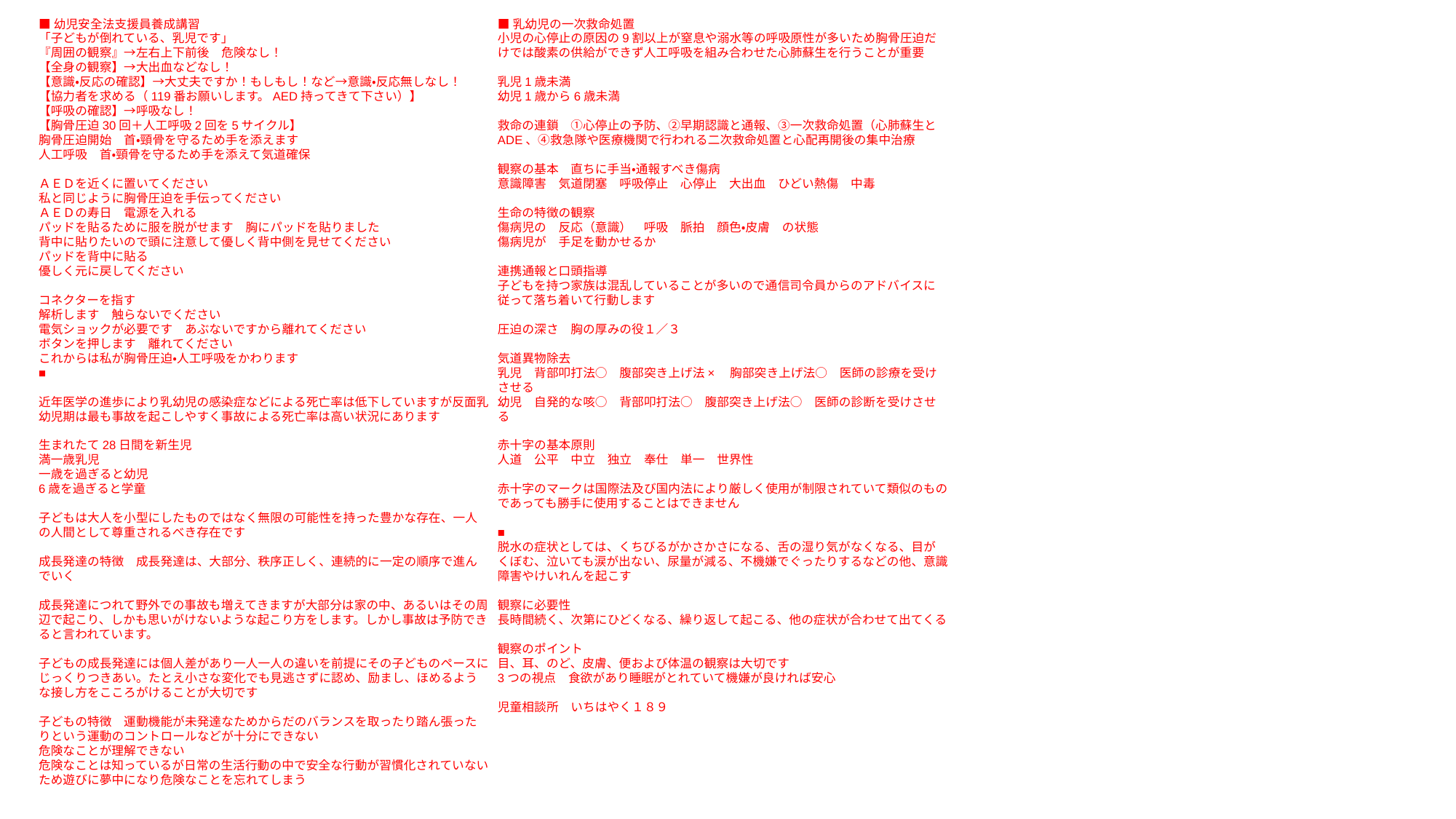

■幼児安全法支援員養成講習
「子どもが倒れている、乳児です」
『周囲の観察』→左右上下前後　危険なし！
【全身の観察】→大出血などなし！
【意識・反応の確認】→大丈夫ですか！もしもし！など→意識・反応無しなし！
【協力者を求める（119番お願いします。AED持ってきて下さい）】
【呼吸の確認】→呼吸なし！
【胸骨圧迫30回＋人工呼吸2回を5サイクル】
胸骨圧迫開始　首・頸骨を守るため手を添えます
人工呼吸　首・頸骨を守るため手を添えて気道確保

ＡＥＤを近くに置いてください
私と同じように胸骨圧迫を手伝ってください
ＡＥＤの寿日　電源を入れる
パッドを貼るために服を脱がせます　胸にパッドを貼りました
背中に貼りたいので頭に注意して優しく背中側を見せてください
パッドを背中に貼る
優しく元に戻してください

コネクターを指す
解析します　触らないでください
電気ショックが必要です　あぶないですから離れてください
ボタンを押します　離れてください
これからは私が胸骨圧迫・人工呼吸をかわります
■

近年医学の進歩により乳幼児の感染症などによる死亡率は低下していますが反面乳幼児期は最も事故を起こしやすく事故による死亡率は高い状況にあります

生まれたて28日間を新生児
満一歳乳児
一歳を過ぎると幼児
6歳を過ぎると学童

子どもは大人を小型にしたものではなく無限の可能性を持った豊かな存在、一人の人間として尊重されるべき存在です

成長発達の特徴　成長発達は、大部分、秩序正しく、連続的に一定の順序で進んでいく

成長発達につれて野外での事故も増えてきますが大部分は家の中、あるいはその周辺で起こり、しかも思いがけないような起こり方をします。しかし事故は予防できると言われています。

子どもの成長発達には個人差があり一人一人の違いを前提にその子どものペースにじっくりつきあい。たとえ小さな変化でも見逃さずに認め、励まし、ほめるような接し方をこころがけることが大切です

子どもの特徴　運動機能が未発達なためからだのバランスを取ったり踏ん張ったりという運動のコントロールなどが十分にできない
危険なことが理解できない
危険なことは知っているが日常の生活行動の中で安全な行動が習慣化されていないため遊びに夢中になり危険なことを忘れてしまう

■乳幼児の一次救命処置
小児の心停止の原因の9割以上が窒息や溺水等の呼吸原性が多いため胸骨圧迫だけでは酸素の供給ができず人工呼吸を組み合わせた心肺蘇生を行うことが重要

乳児1歳未満
幼児1歳から6歳未満

救命の連鎖　①心停止の予防、②早期認識と通報、③一次救命処置（心肺蘇生とADE、④救急隊や医療機関で行われる二次救命処置と心配再開後の集中治療

観察の基本　直ちに手当・通報すべき傷病
意識障害　気道閉塞　呼吸停止　心停止　大出血　ひどい熱傷　中毒

生命の特徴の観察
傷病児の　反応（意識）　呼吸　脈拍　顔色・皮膚　の状態
傷病児が　手足を動かせるか

連携通報と口頭指導
子どもを持つ家族は混乱していることが多いので通信司令員からのアドバイスに従って落ち着いて行動します

圧迫の深さ　胸の厚みの役１／３

気道異物除去
乳児　背部叩打法○　腹部突き上げ法×　胸部突き上げ法○　医師の診療を受けさせる
幼児　自発的な咳○　背部叩打法○　腹部突き上げ法○　医師の診断を受けさせる

赤十字の基本原則
人道　公平　中立　独立　奉仕　単一　世界性

赤十字のマークは国際法及び国内法により厳しく使用が制限されていて類似のものであっても勝手に使用することはできません

■
脱水の症状としては、くちびるがかさかさになる、舌の湿り気がなくなる、目がくぼむ、泣いても涙が出ない、尿量が減る、不機嫌でぐったりするなどの他、意識障害やけいれんを起こす

観察に必要性
長時間続く、次第にひどくなる、繰り返して起こる、他の症状が合わせて出てくる

観察のポイント
目、耳、のど、皮膚、便および体温の観察は大切です
3つの視点　食欲があり睡眠がとれていて機嫌が良ければ安心

児童相談所　いちはやく１８９